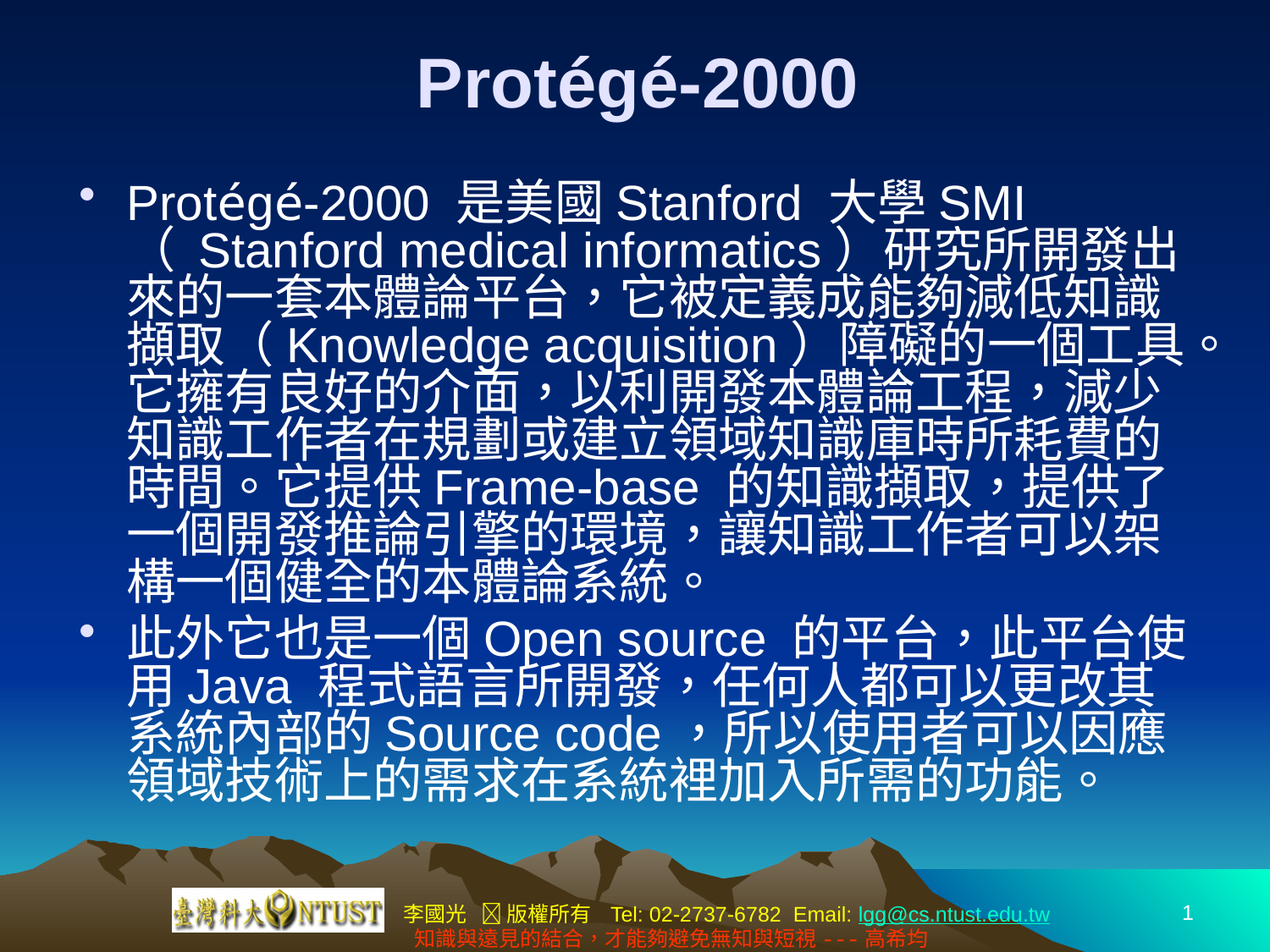

# Protégé-2000
Protégé-2000 是美國Stanford 大學SMI （ Stanford medical informatics）研究所開發出來的一套本體論平台，它被定義成能夠減低知識擷取（Knowledge acquisition）障礙的一個工具。它擁有良好的介面，以利開發本體論工程，減少知識工作者在規劃或建立領域知識庫時所耗費的時間。它提供Frame-base 的知識擷取，提供了一個開發推論引擎的環境，讓知識工作者可以架構一個健全的本體論系統。
此外它也是一個Open source 的平台，此平台使用Java 程式語言所開發，任何人都可以更改其系統內部的Source code，所以使用者可以因應領域技術上的需求在系統裡加入所需的功能。
1